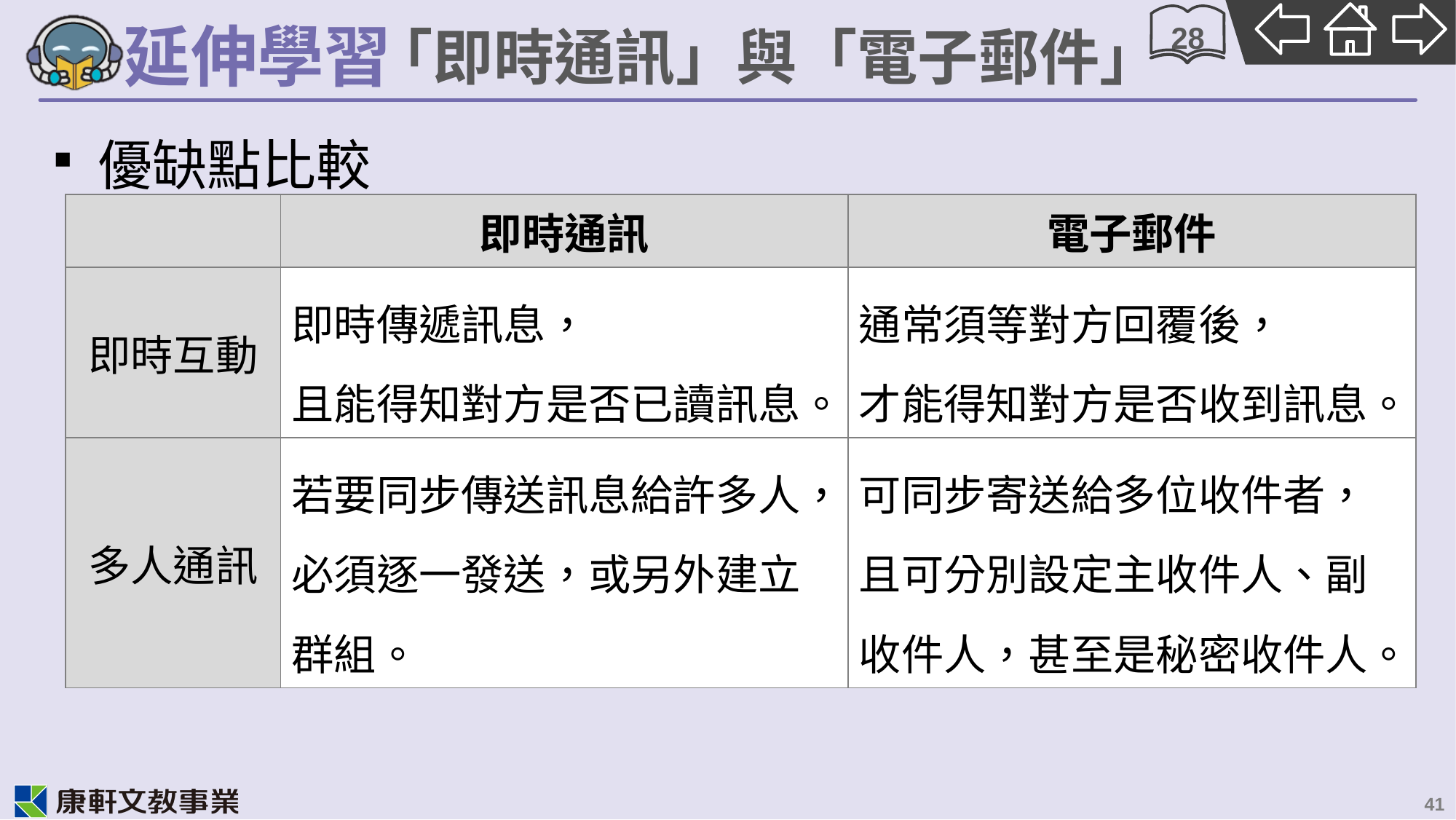

28
# 「即時通訊」與「電子郵件」
優缺點比較
|  | 即時通訊 | 電子郵件 |
| --- | --- | --- |
| 即時互動 | 即時傳遞訊息， 且能得知對方是否已讀訊息。 | 通常須等對方回覆後， 才能得知對方是否收到訊息。 |
| 多人通訊 | 若要同步傳送訊息給許多人，必須逐一發送，或另外建立群組。 | 可同步寄送給多位收件者，且可分別設定主收件人、副收件人，甚至是秘密收件人。 |
41